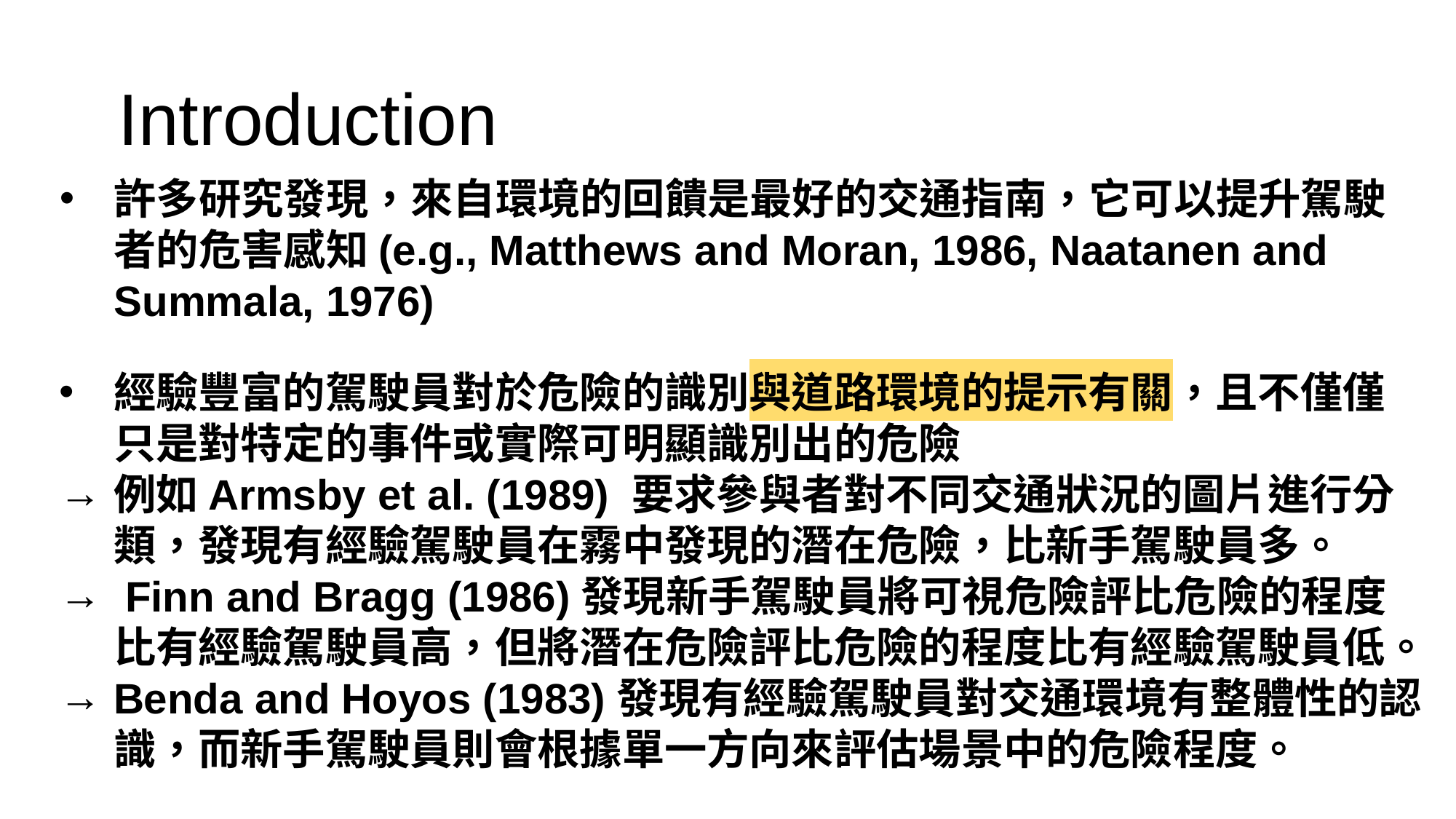

Introduction
許多研究發現，來自環境的回饋是最好的交通指南，它可以提升駕駛者的危害感知(e.g., Matthews and Moran, 1986, Naatanen and Summala, 1976)
經驗豐富的駕駛員對於危險的識別與道路環境的提示有關，且不僅僅只是對特定的事件或實際可明顯識別出的危險
例如Armsby et al. (1989) 要求參與者對不同交通狀況的圖片進行分類，發現有經驗駕駛員在霧中發現的潛在危險，比新手駕駛員多。
 Finn and Bragg (1986)發現新手駕駛員將可視危險評比危險的程度比有經驗駕駛員高，但將潛在危險評比危險的程度比有經驗駕駛員低。
Benda and Hoyos (1983)發現有經驗駕駛員對交通環境有整體性的認識，而新手駕駛員則會根據單一方向來評估場景中的危險程度。